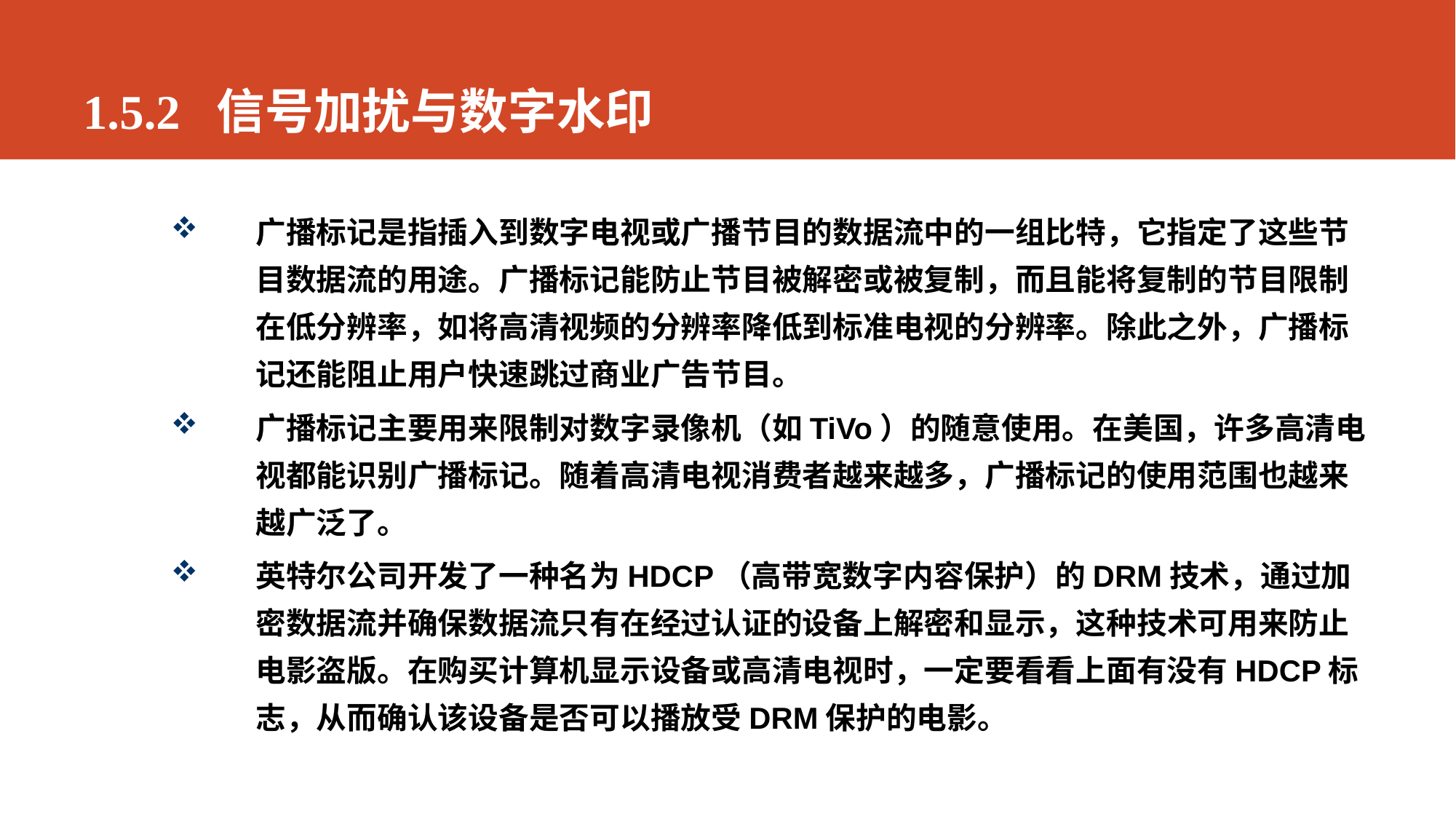

# 1.5.2  信号加扰与数字水印
广播标记是指插入到数字电视或广播节目的数据流中的一组比特，它指定了这些节目数据流的用途。广播标记能防止节目被解密或被复制，而且能将复制的节目限制在低分辨率，如将高清视频的分辨率降低到标准电视的分辨率。除此之外，广播标记还能阻止用户快速跳过商业广告节目。
广播标记主要用来限制对数字录像机（如TiVo）的随意使用。在美国，许多高清电视都能识别广播标记。随着高清电视消费者越来越多，广播标记的使用范围也越来越广泛了。
英特尔公司开发了一种名为HDCP（高带宽数字内容保护）的DRM技术，通过加密数据流并确保数据流只有在经过认证的设备上解密和显示，这种技术可用来防止电影盗版。在购买计算机显示设备或高清电视时，一定要看看上面有没有HDCP标志，从而确认该设备是否可以播放受DRM保护的电影。